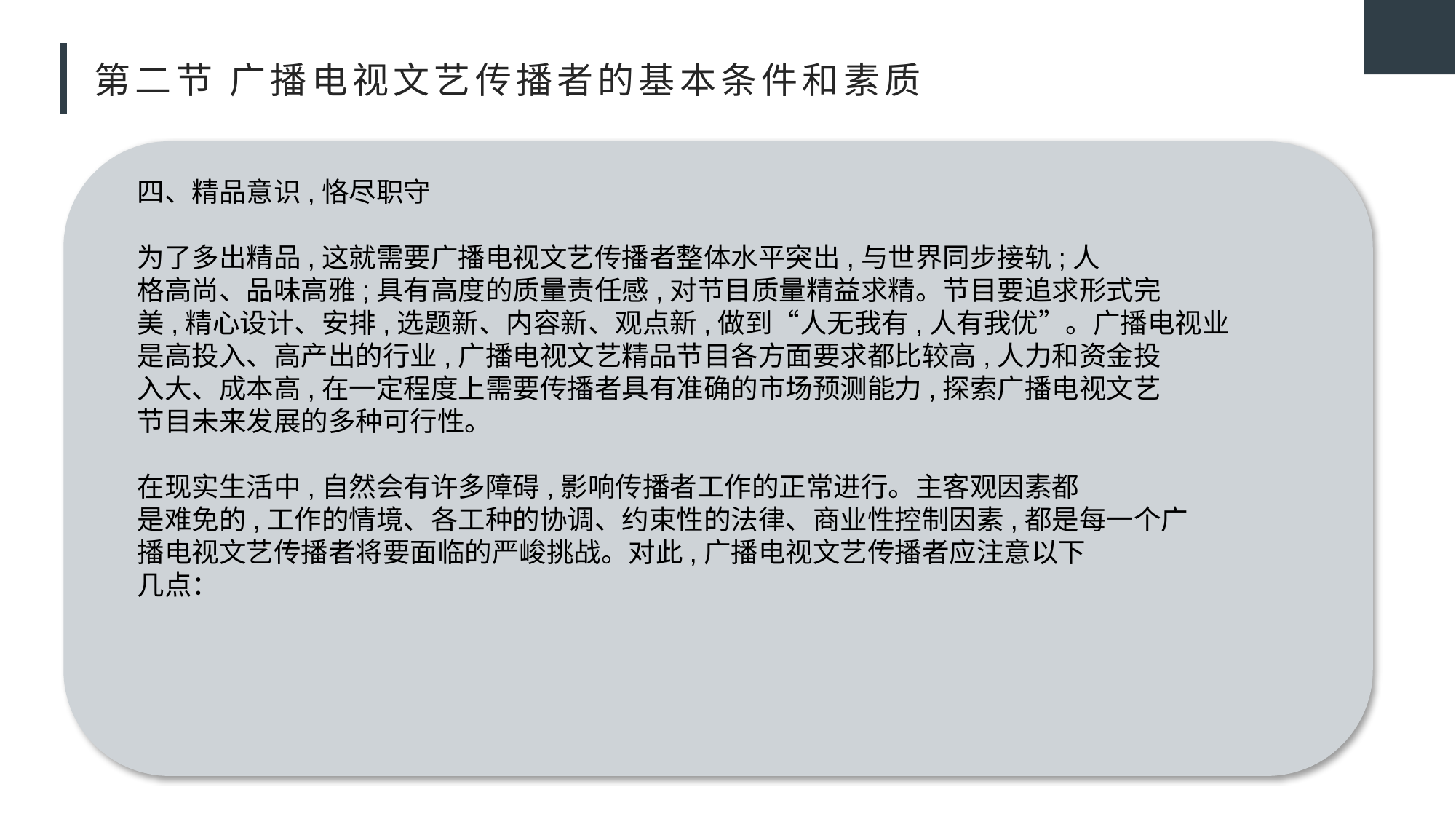

# 第二节 广播电视文艺传播者的基本条件和素质

四、精品意识,恪尽职守

为了多出精品,这就需要广播电视文艺传播者整体水平突出,与世界同步接轨;人
格高尚、品味高雅;具有高度的质量责任感,对节目质量精益求精。节目要追求形式完
美,精心设计、安排,选题新、内容新、观点新,做到“人无我有,人有我优”。广播电视业
是高投入、高产出的行业,广播电视文艺精品节目各方面要求都比较高,人力和资金投
入大、成本高,在一定程度上需要传播者具有准确的市场预测能力,探索广播电视文艺
节目未来发展的多种可行性。

在现实生活中,自然会有许多障碍,影响传播者工作的正常进行。主客观因素都
是难免的,工作的情境、各工种的协调、约束性的法律、商业性控制因素,都是每一个广
播电视文艺传播者将要面临的严峻挑战。对此,广播电视文艺传播者应注意以下
几点：